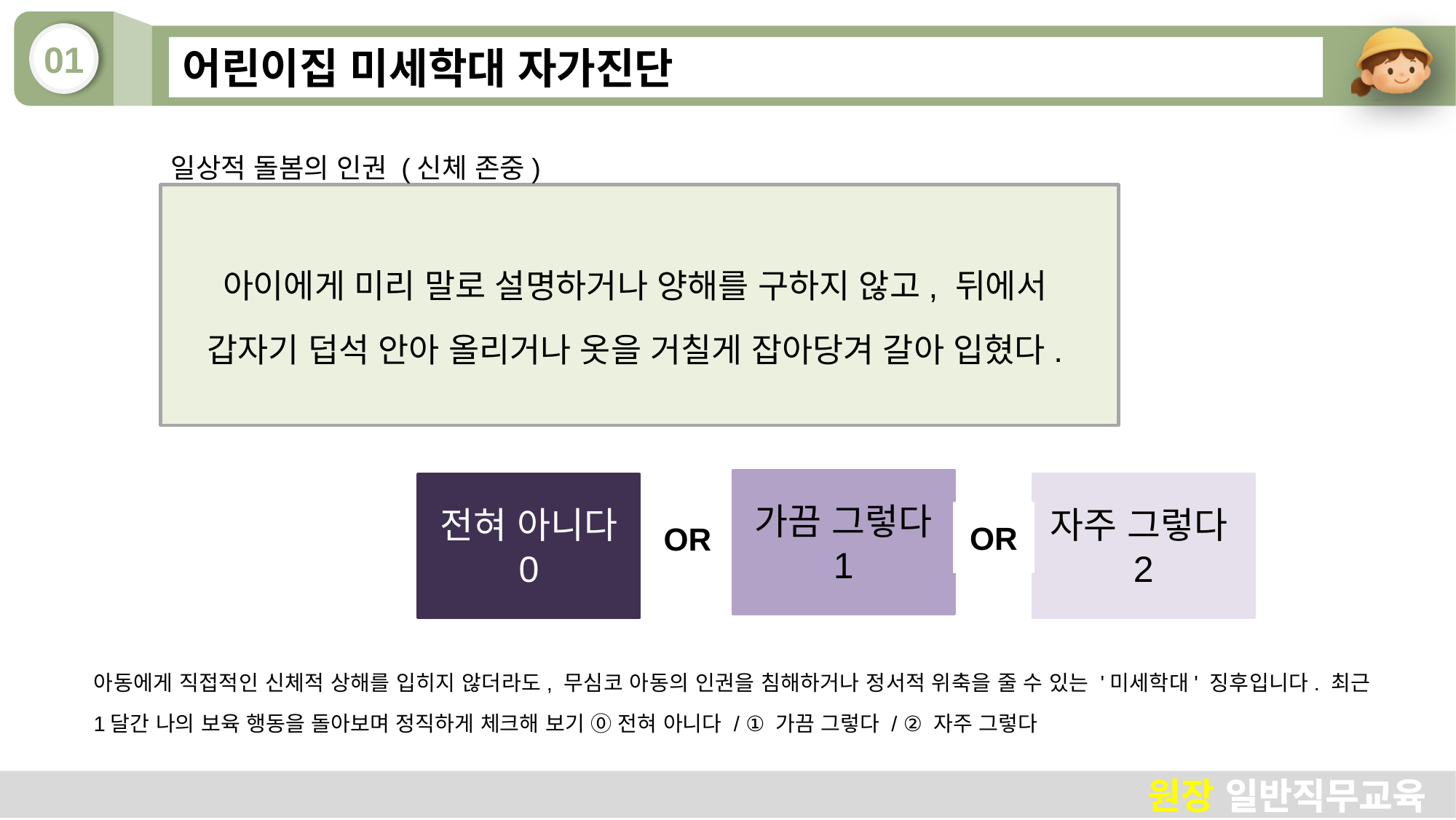

# 어린이집 미세학대 자가진단
일상적 돌봄의 인권 (신체 존중)
아이에게 미리 말로 설명하거나 양해를 구하지 않고, 뒤에서
갑자기 덥석 안아 올리거나 옷을 거칠게 잡아당겨 갈아 입혔다.
가끔 그렇다
1
자주 그렇다2
전혀 아니다
0
OR
OR
아동에게 직접적인 신체적 상해를 입히지 않더라도, 무심코 아동의 인권을 침해하거나 정서적 위축을 줄 수 있는 '미세학대' 징후입니다. 최근 1달간 나의 보육 행동을 돌아보며 정직하게 체크해 보기 ⓪ 전혀 아니다 / ① 가끔 그렇다 / ② 자주 그렇다